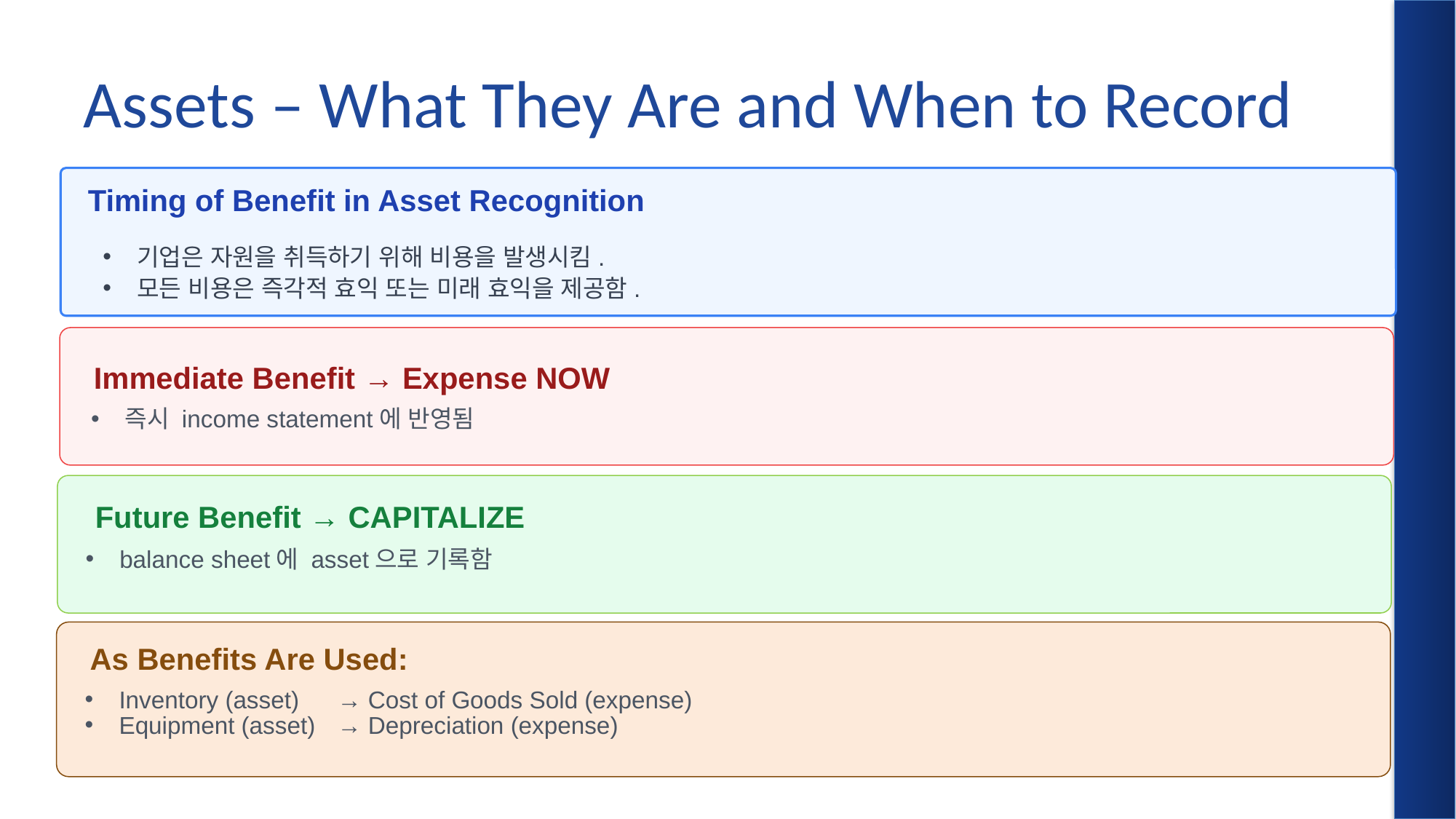

# Assets – What They Are and When to Record

Timing of Benefit in Asset Recognition
기업은 자원을 취득하기 위해 비용을 발생시킴.
모든 비용은 즉각적 효익 또는 미래 효익을 제공함.

 Immediate Benefit → Expense NOW
즉시 income statement에 반영됨

 Future Benefit → CAPITALIZE
balance sheet에 asset으로 기록함

 As Benefits Are Used:
Inventory (asset) 	→ Cost of Goods Sold (expense)
Equipment (asset)	→ Depreciation (expense)